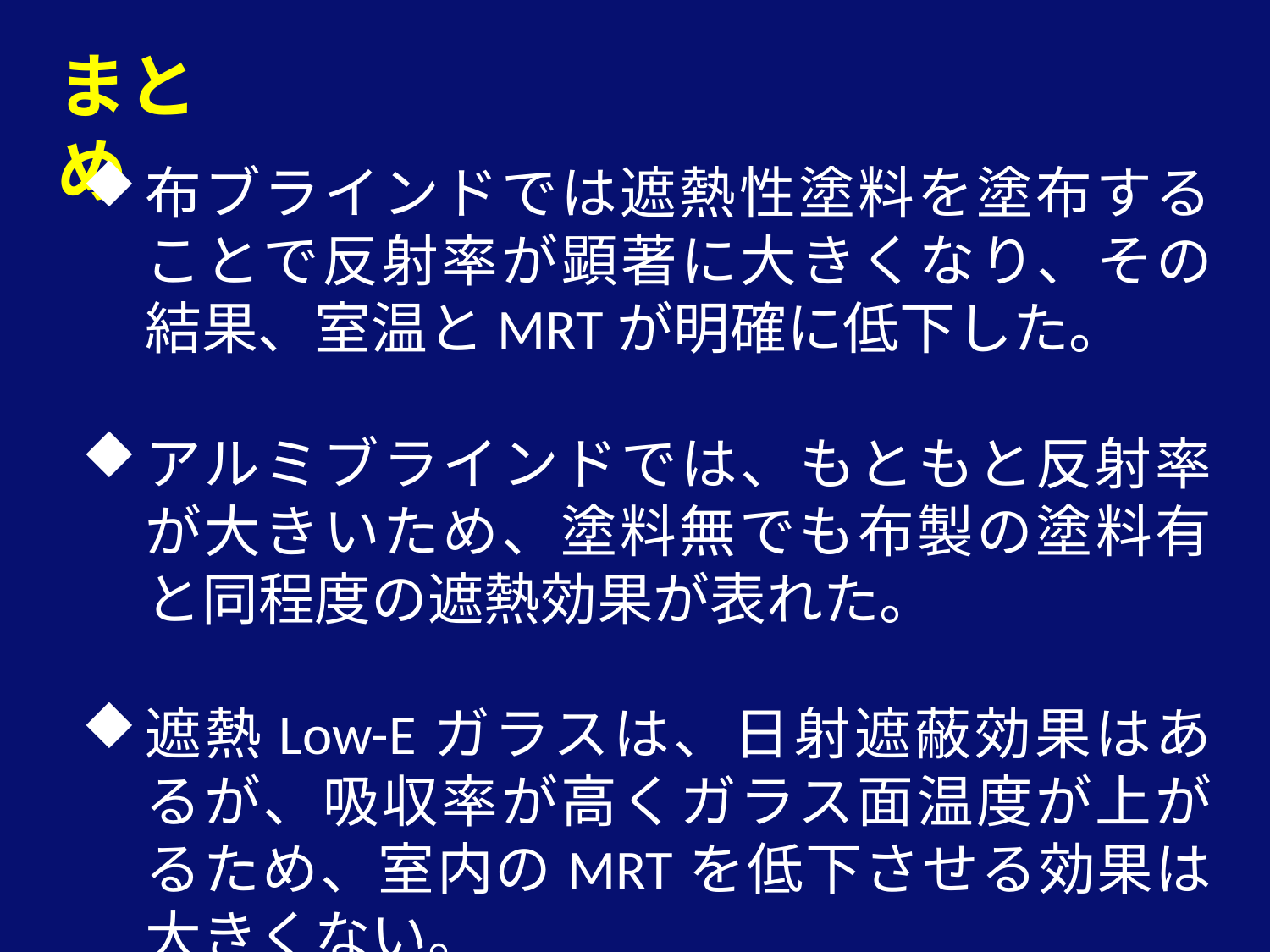

まとめ
布ブラインドでは遮熱性塗料を塗布することで反射率が顕著に大きくなり、その結果、室温とMRTが明確に低下した。

アルミブラインドでは、もともと反射率が大きいため、塗料無でも布製の塗料有と同程度の遮熱効果が表れた。

遮熱Low-Eガラスは、日射遮蔽効果はあるが、吸収率が高くガラス面温度が上がるため、室内のMRTを低下させる効果は大きくない。